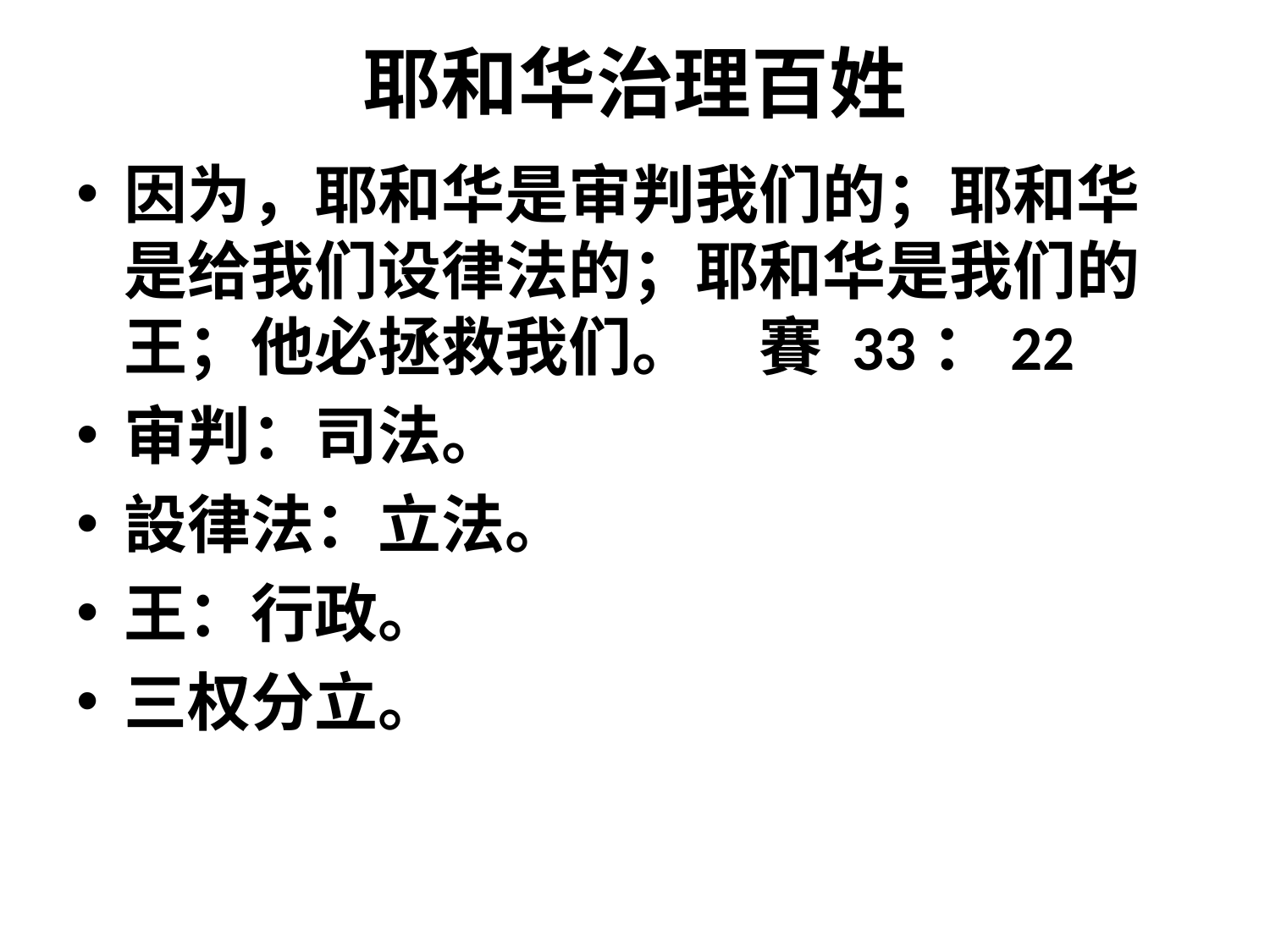

# 耶和华治理百姓
因为，耶和华是审判我们的；耶和华是给我们设律法的；耶和华是我们的王；他必拯救我们。 	賽 33：22
审判：司法。
設律法：立法。
王：行政。
三权分立。